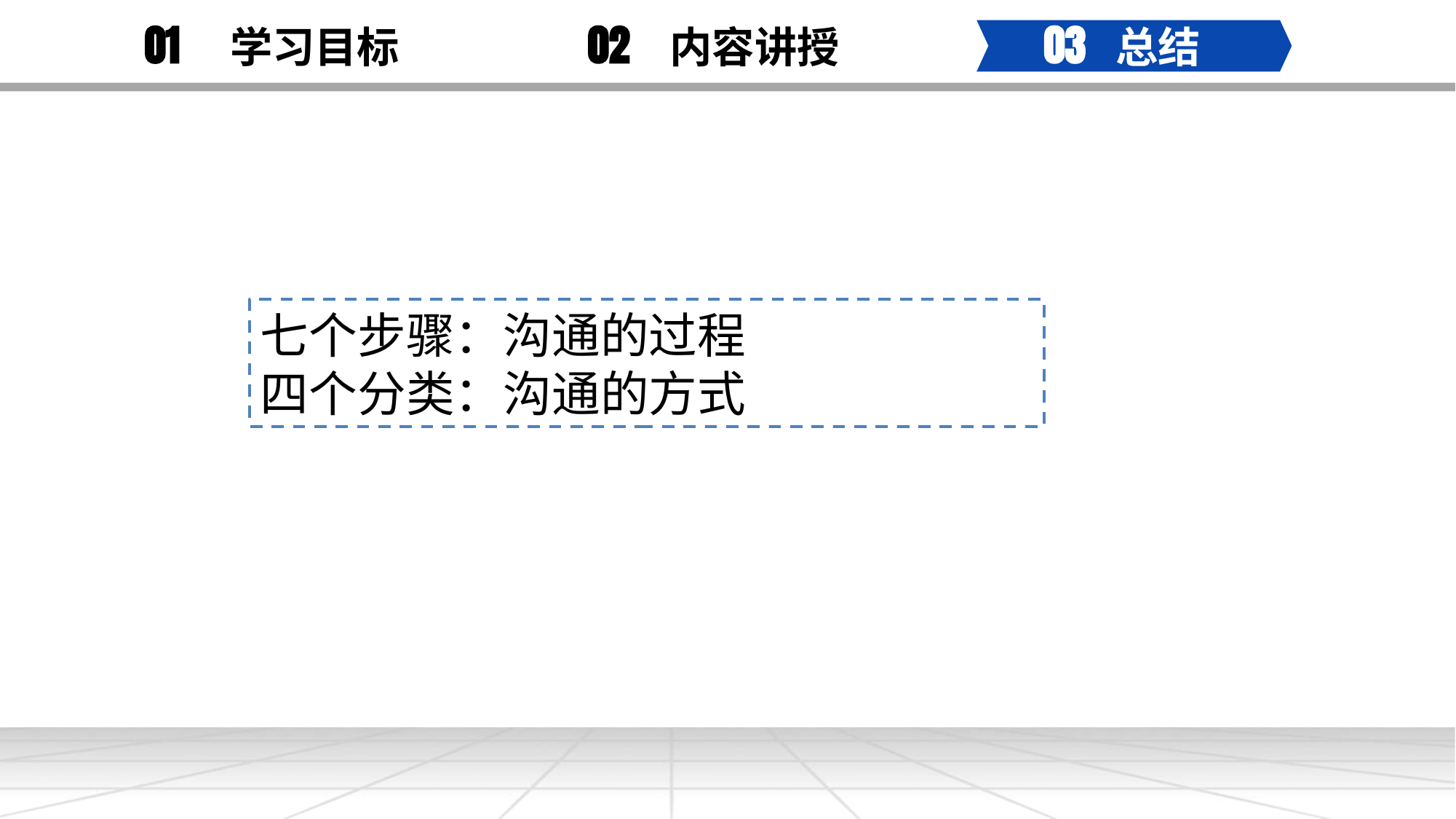

02   内容讲授
03  总结
01    学习目标

明 年 工 作 计 划
七个步骤：沟通的过程
四个分类：沟通的方式